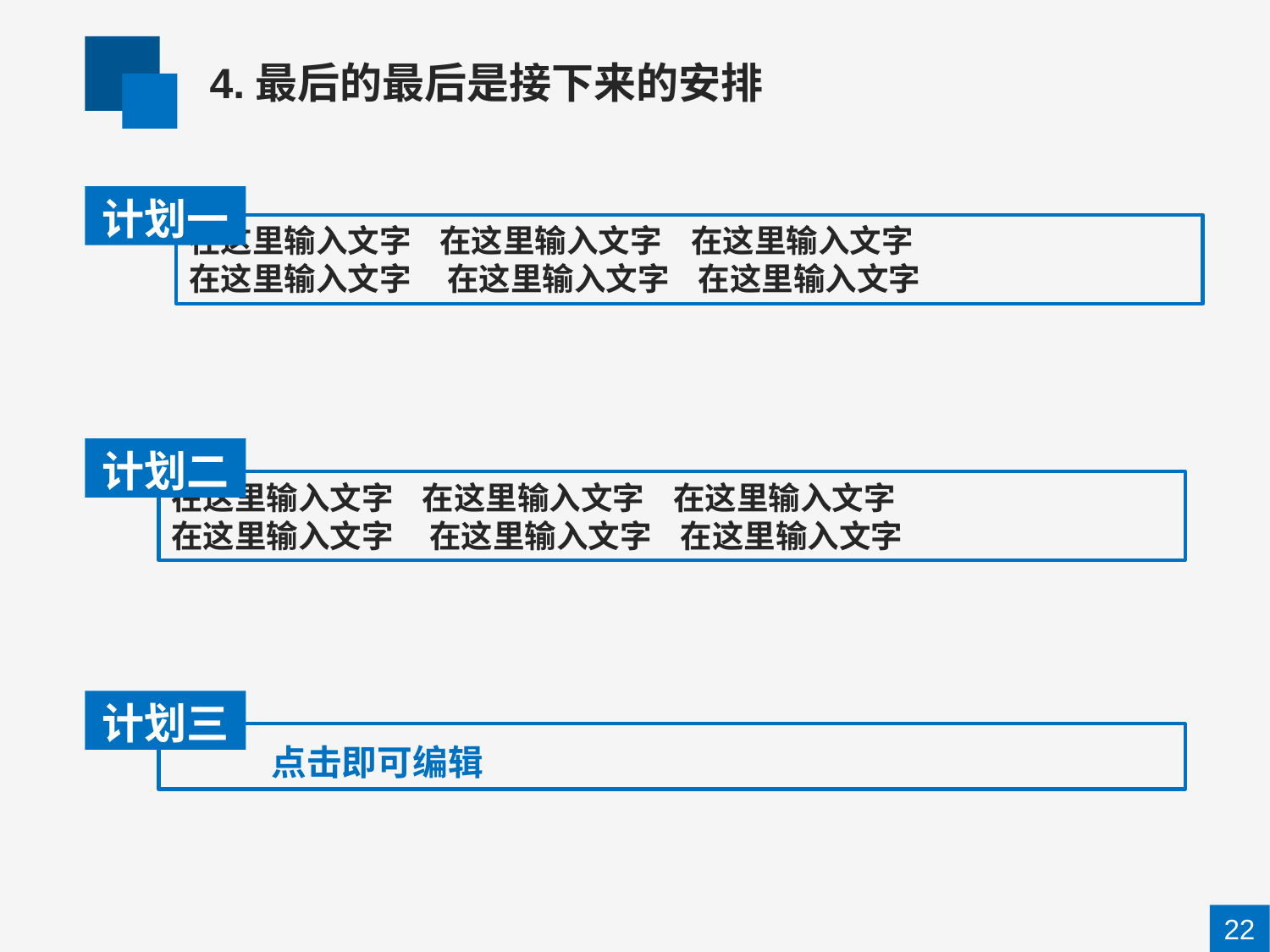

4.最后的最后是接下来的安排
计划一
在这里输入文字    在这里输入文字    在这里输入文字
在这里输入文字     在这里输入文字    在这里输入文字
计划二
在这里输入文字    在这里输入文字    在这里输入文字
在这里输入文字     在这里输入文字    在这里输入文字
计划三
点击即可编辑

22